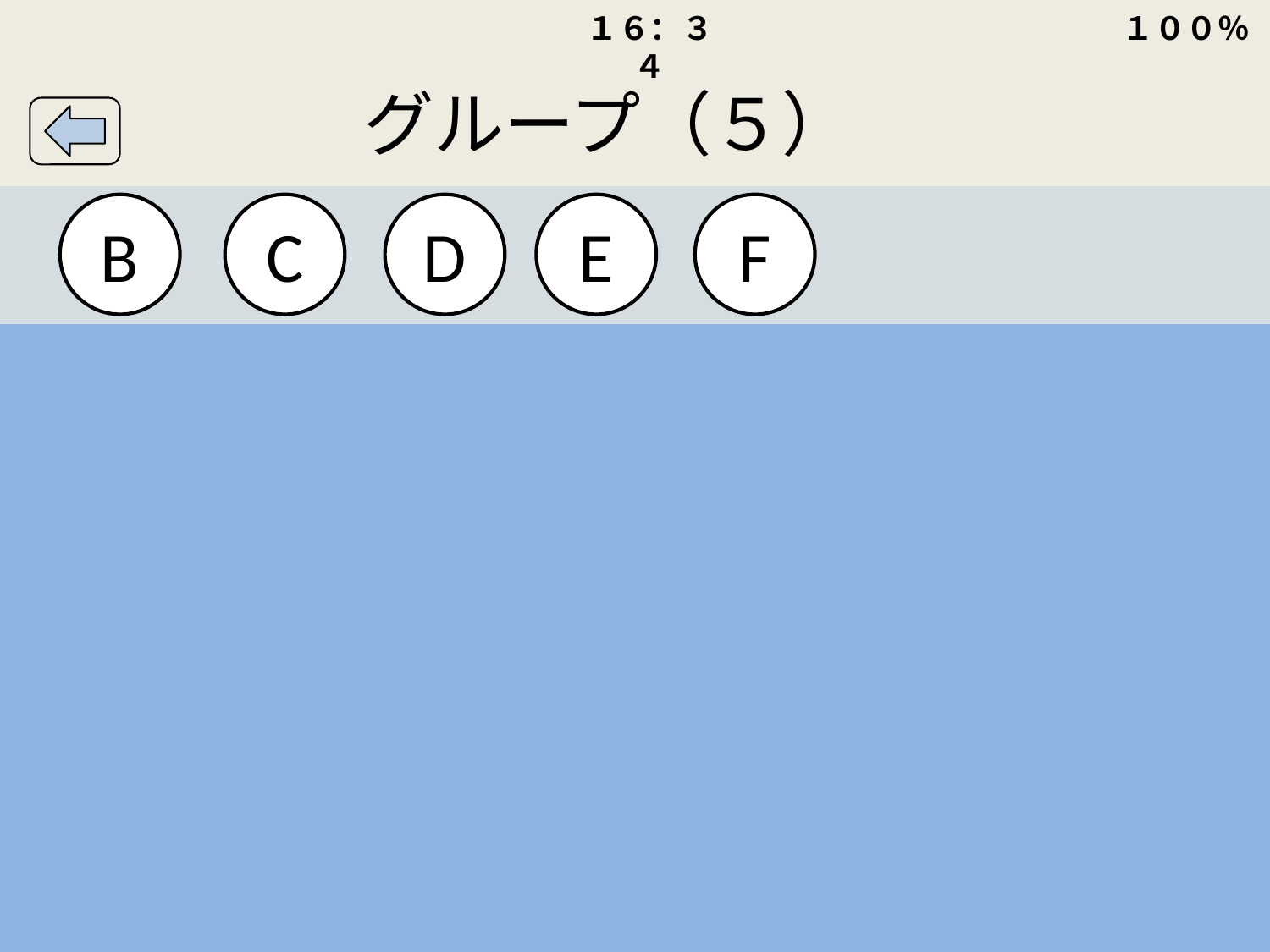

１６：３４
１００％
グループ（５）

B
C
D
E
F